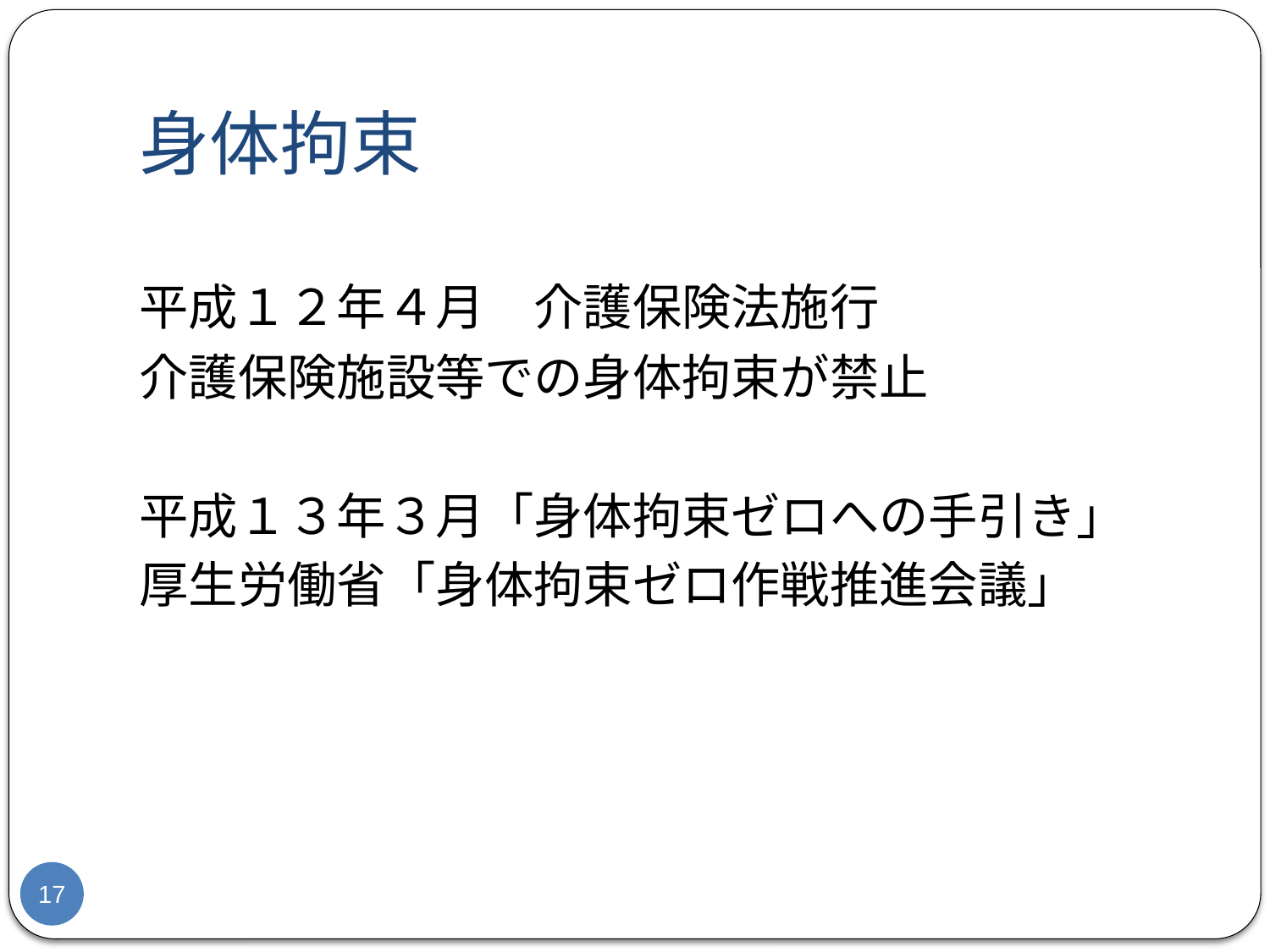

# 身体拘束

平成１２年４月　介護保険法施行
介護保険施設等での身体拘束が禁止

平成１３年３月「身体拘束ゼロへの手引き」
厚生労働省「身体拘束ゼロ作戦推進会議」
17